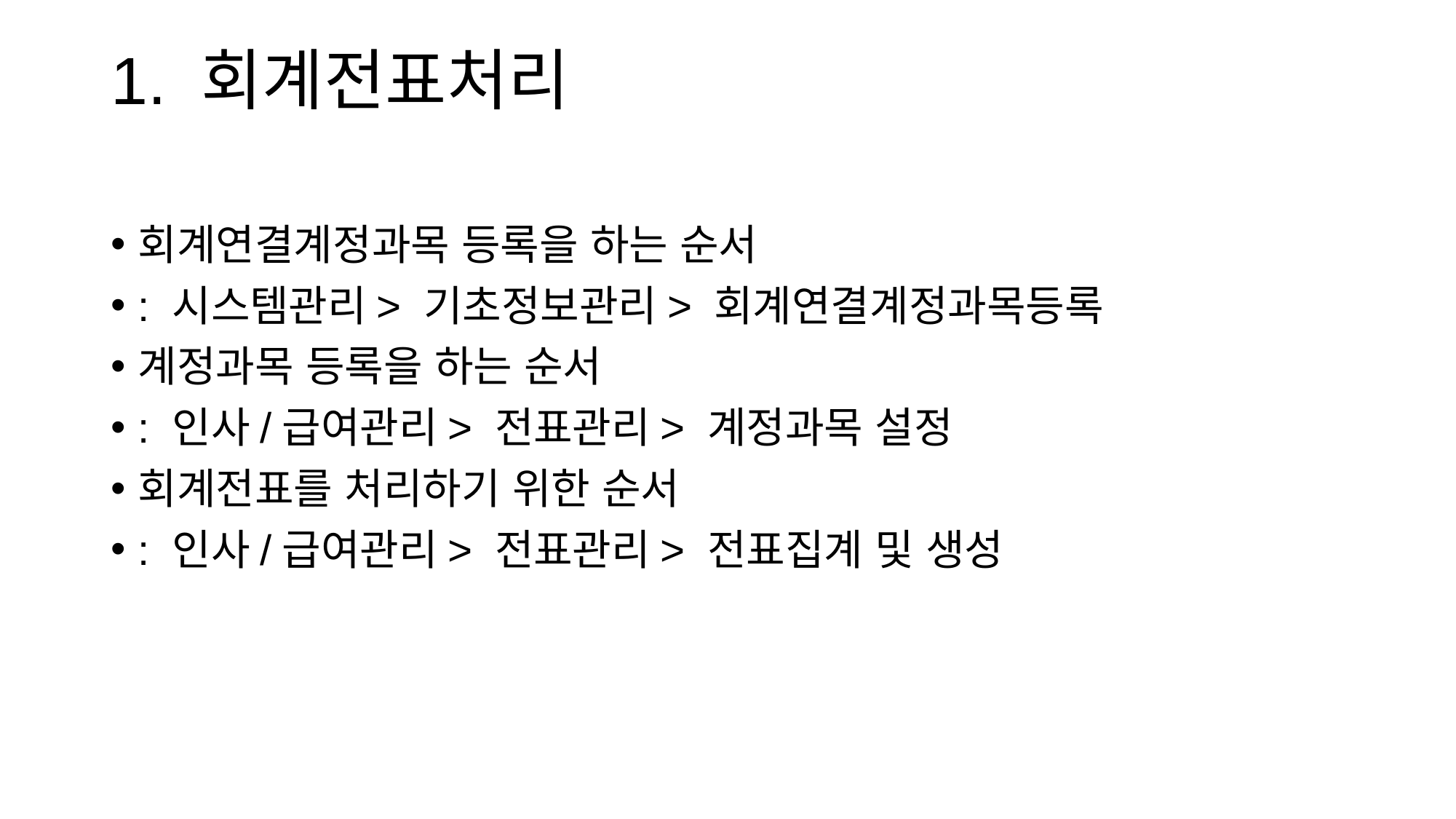

# 1. 회계전표처리
회계연결계정과목 등록을 하는 순서
: 시스템관리> 기초정보관리> 회계연결계정과목등록
계정과목 등록을 하는 순서
: 인사/급여관리> 전표관리> 계정과목 설정
회계전표를 처리하기 위한 순서
: 인사/급여관리> 전표관리> 전표집계 및 생성